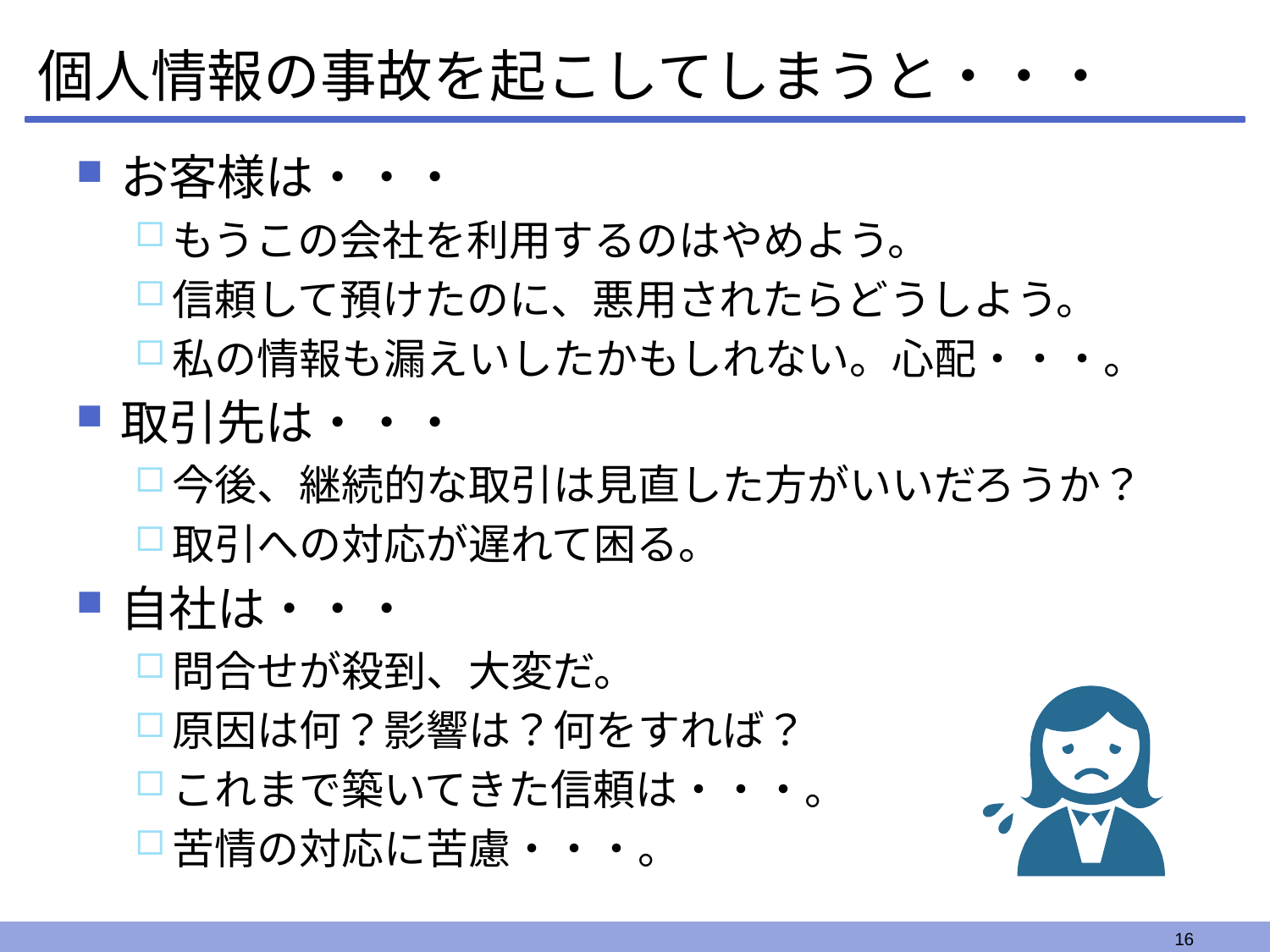

# 個人情報の事故を起こしてしまうと・・・
お客様は・・・
もうこの会社を利用するのはやめよう。
信頼して預けたのに、悪用されたらどうしよう。
私の情報も漏えいしたかもしれない。心配・・・。
取引先は・・・
今後、継続的な取引は見直した方がいいだろうか？
取引への対応が遅れて困る。
自社は・・・
問合せが殺到、大変だ。
原因は何？影響は？何をすれば？
これまで築いてきた信頼は・・・。
苦情の対応に苦慮・・・。

16